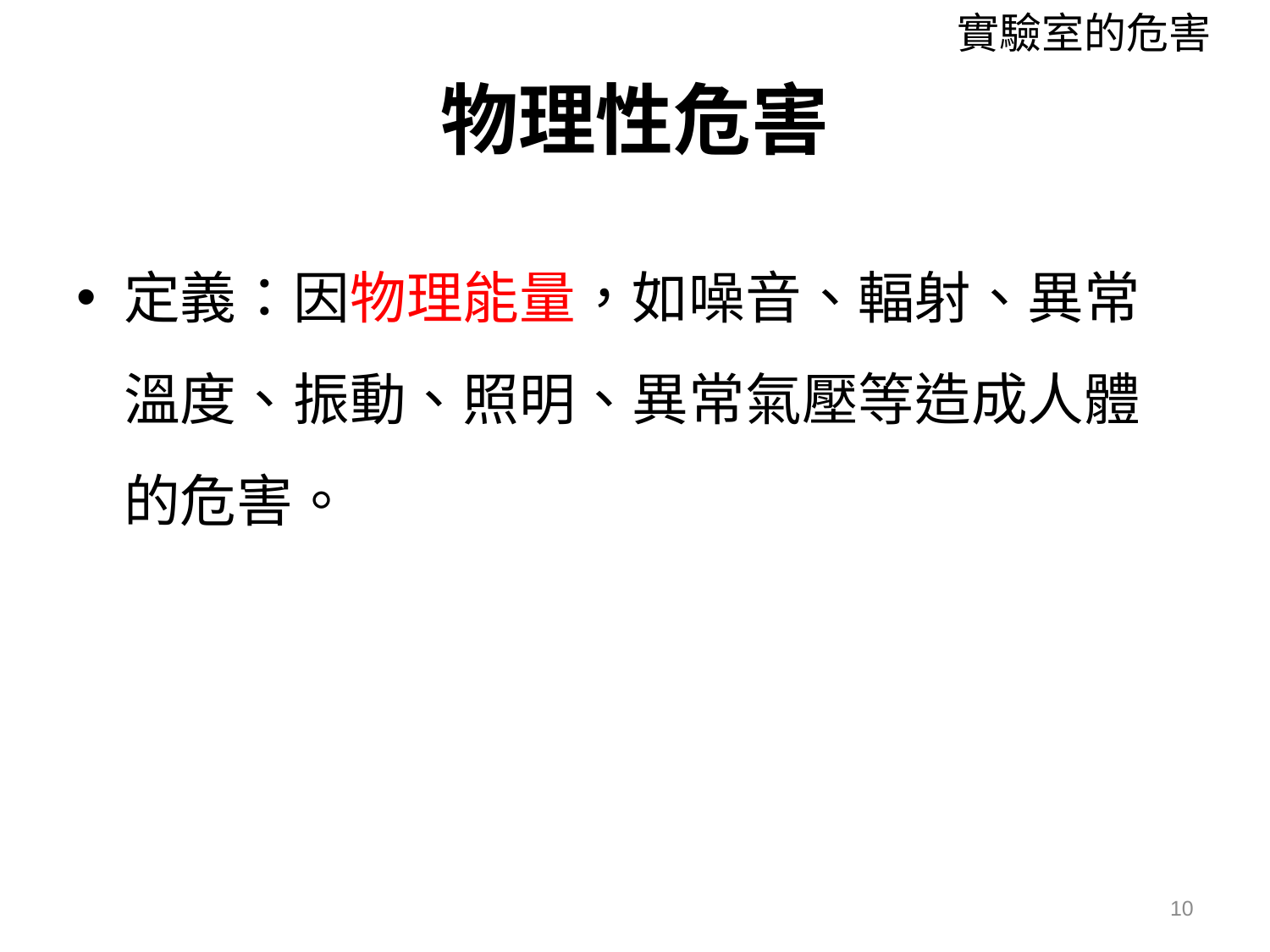

物理性危害
定義：因物理能量，如噪音、輻射、異常溫度、振動、照明、異常氣壓等造成人體的危害。

實驗室的危害
10